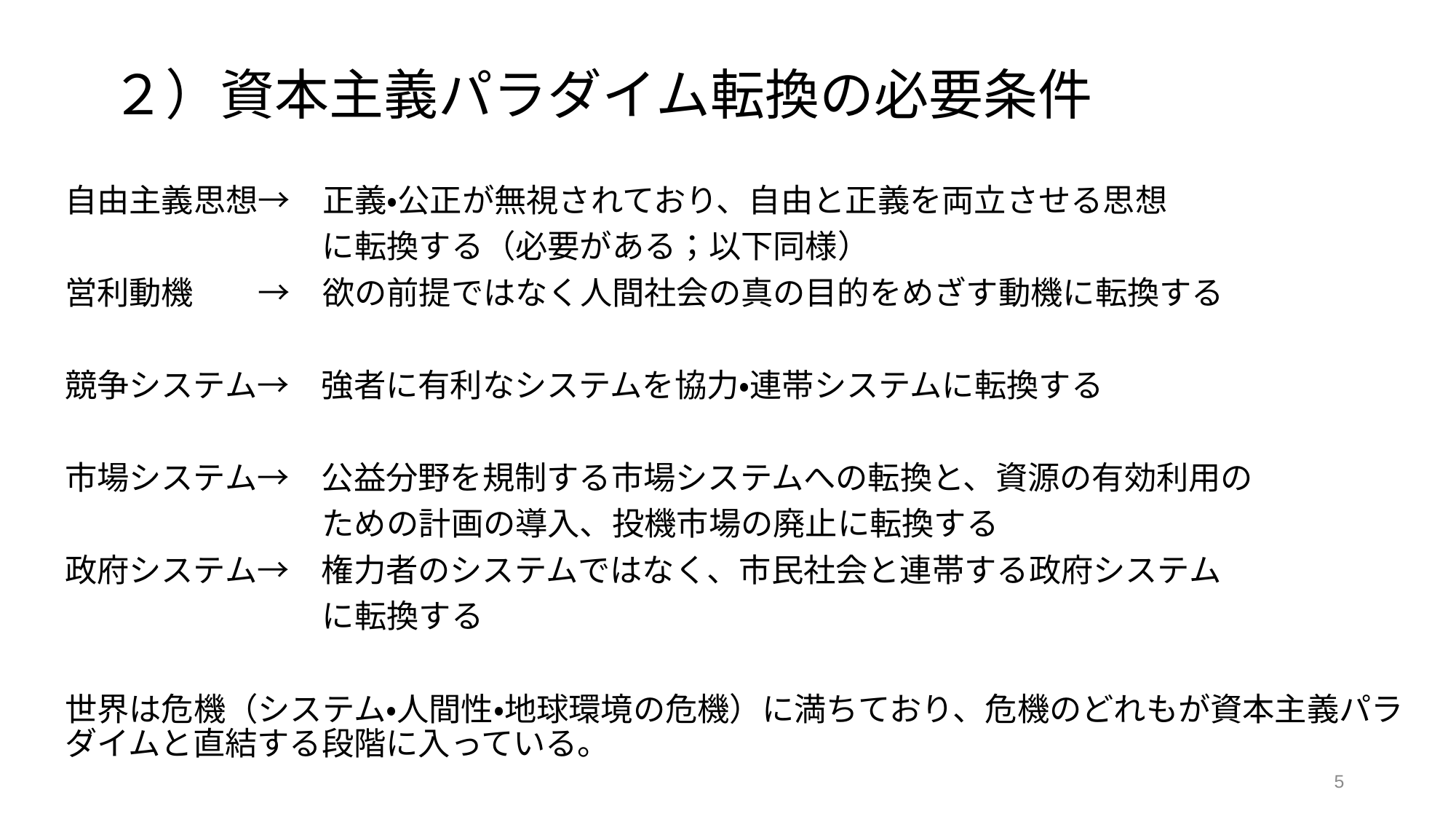

# ２）資本主義パラダイム転換の必要条件
自由主義思想→　正義・公正が無視されており、自由と正義を両立させる思想
　　　　　　　　に転換する（必要がある；以下同様）
営利動機　　→　欲の前提ではなく人間社会の真の目的をめざす動機に転換する

競争システム→　強者に有利なシステムを協力・連帯システムに転換する

市場システム→　公益分野を規制する市場システムへの転換と、資源の有効利用の
　　　　　　　　ための計画の導入、投機市場の廃止に転換する
政府システム→　権力者のシステムではなく、市民社会と連帯する政府システム
　　　　　　　　に転換する

世界は危機（システム・人間性・地球環境の危機）に満ちており、危機のどれもが資本主義パラダイムと直結する段階に入っている。
5